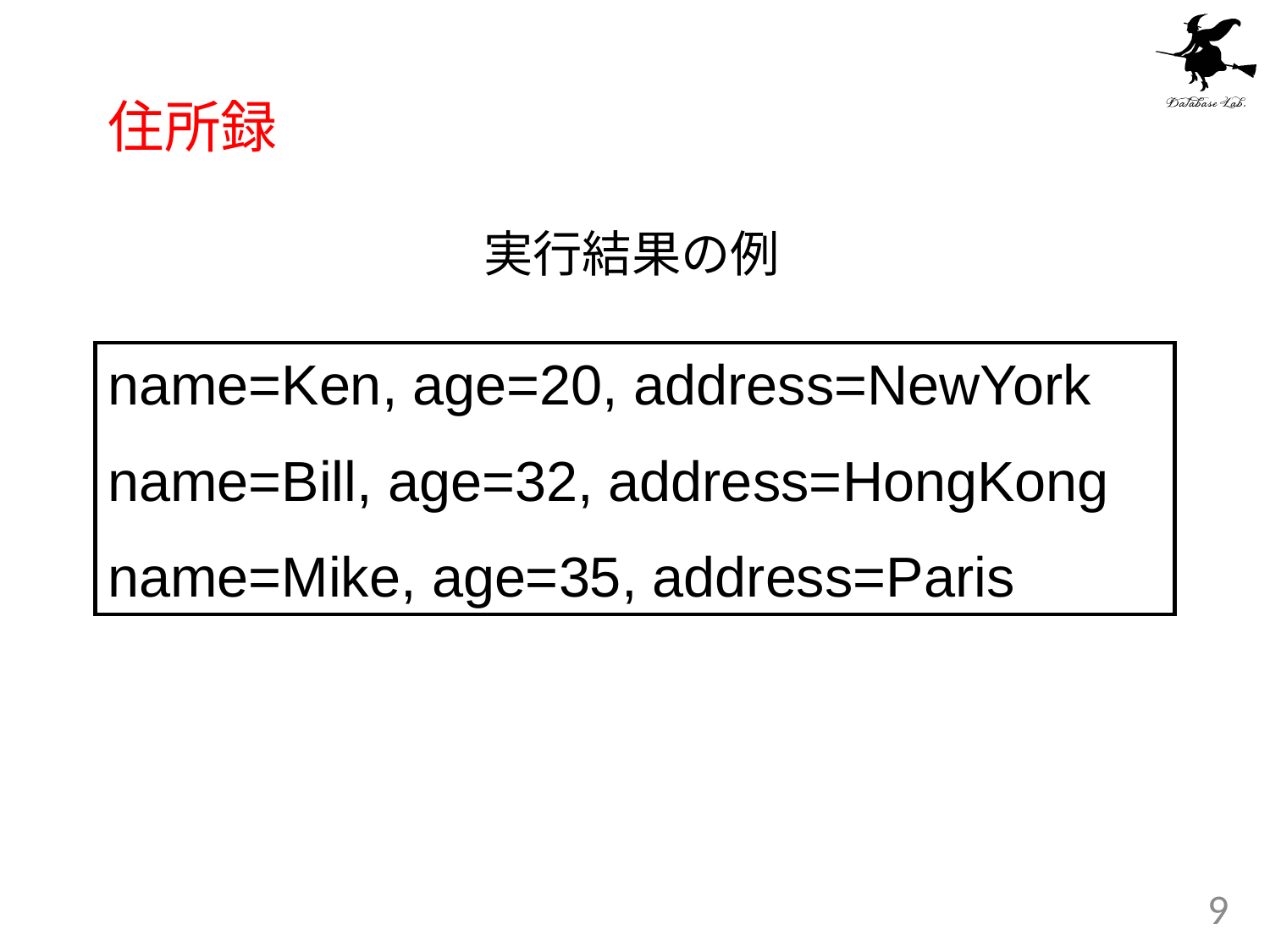

# 住所録
実行結果の例
name=Ken, age=20, address=NewYork
name=Bill, age=32, address=HongKong
name=Mike, age=35, address=Paris
9